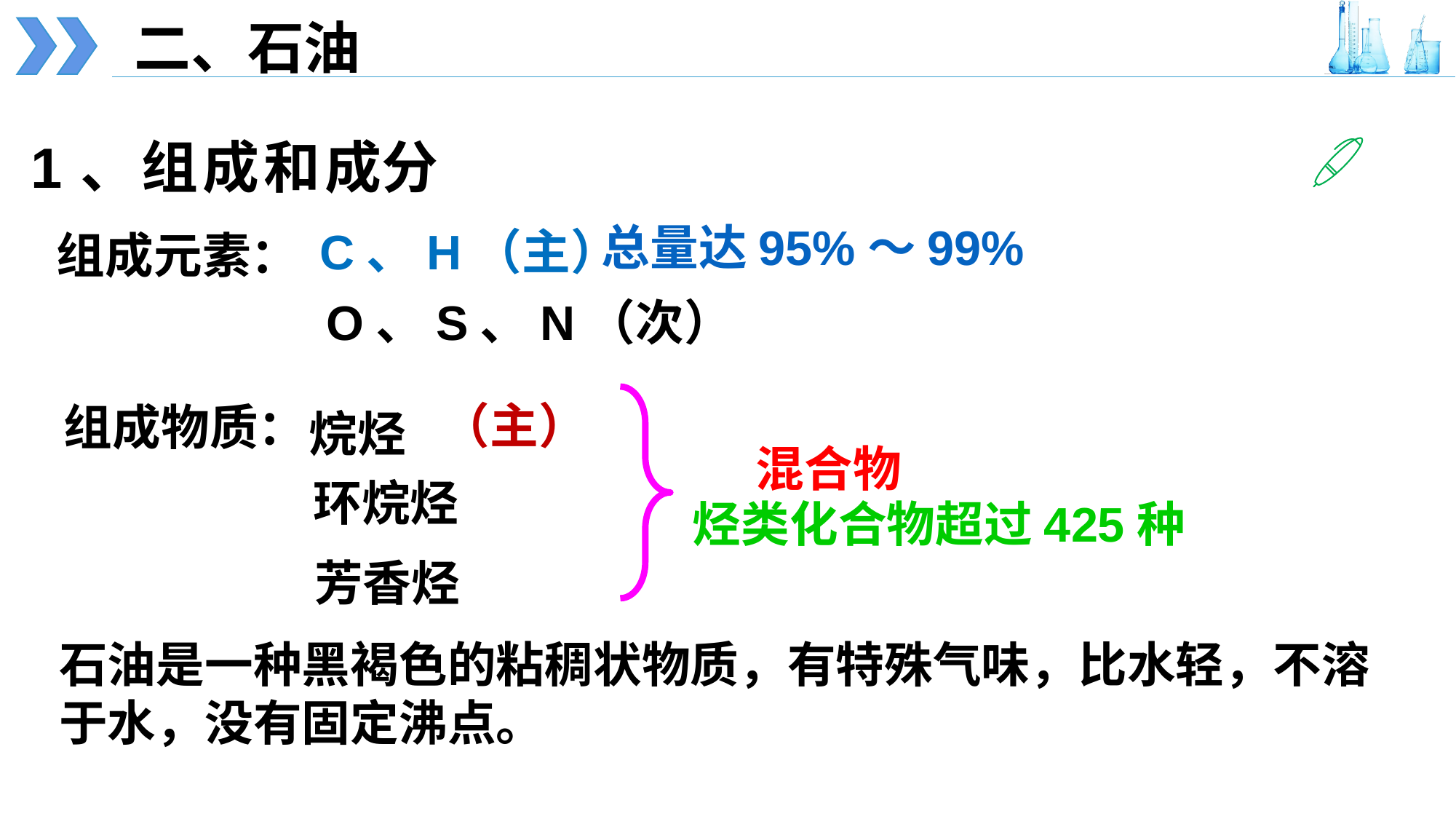

二、石油
1、组成和成分

总量达95%～99%
C、H（主）
组成元素：
O、S、N（次）

组成物质：
（主）
烷烃
混合物
环烷烃
烃类化合物超过425种
芳香烃
石油是一种黑褐色的粘稠状物质，有特殊气味，比水轻，不溶于水，没有固定沸点。